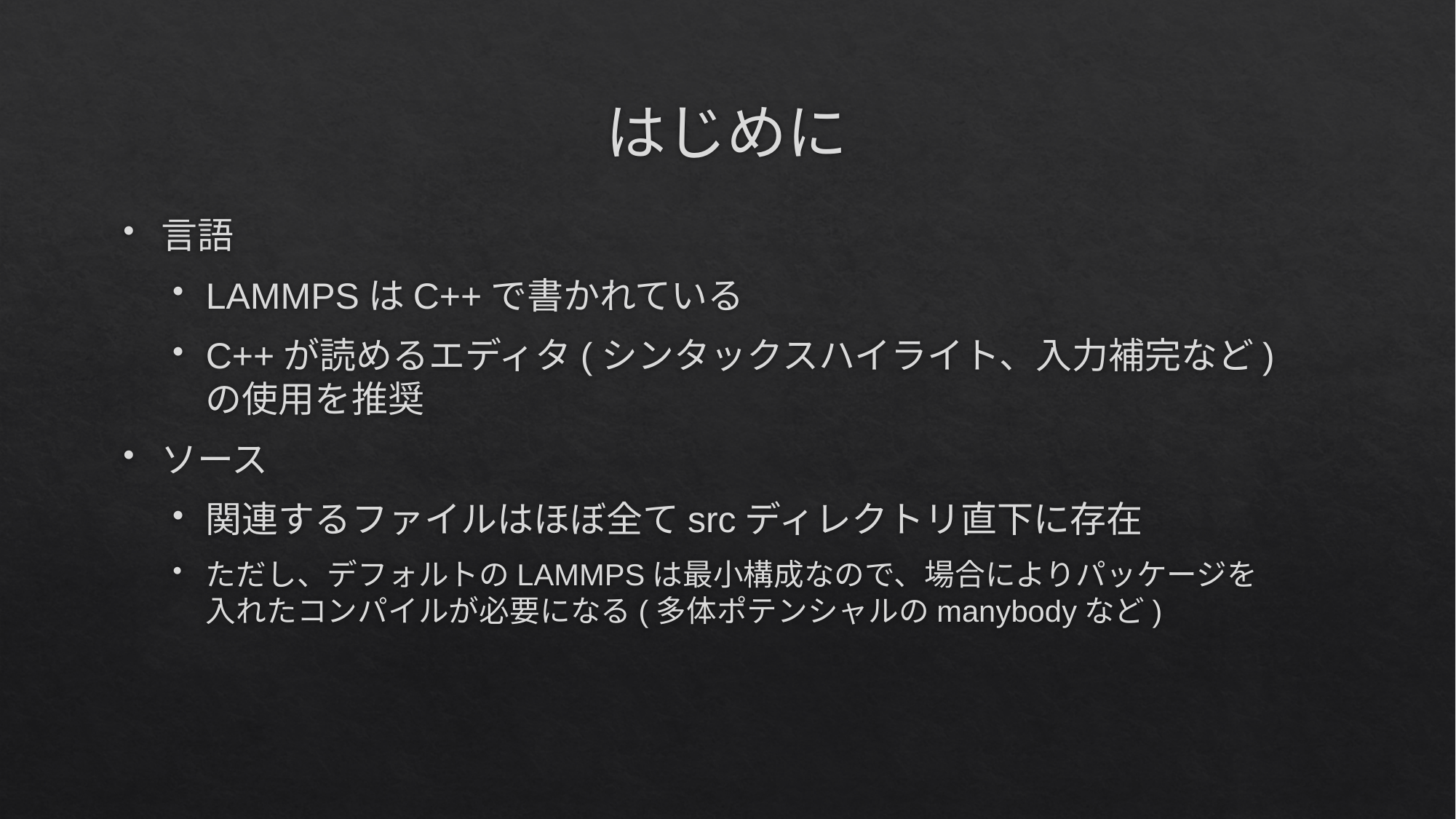

# はじめに
言語
LAMMPSはC++で書かれている
C++が読めるエディタ(シンタックスハイライト、入力補完など)
の使用を推奨
ソース
関連するファイルはほぼ全てsrcディレクトリ直下に存在
ただし、デフォルトのLAMMPSは最小構成なので、場合によりパッケージを
入れたコンパイルが必要になる(多体ポテンシャルのmanybodyなど)